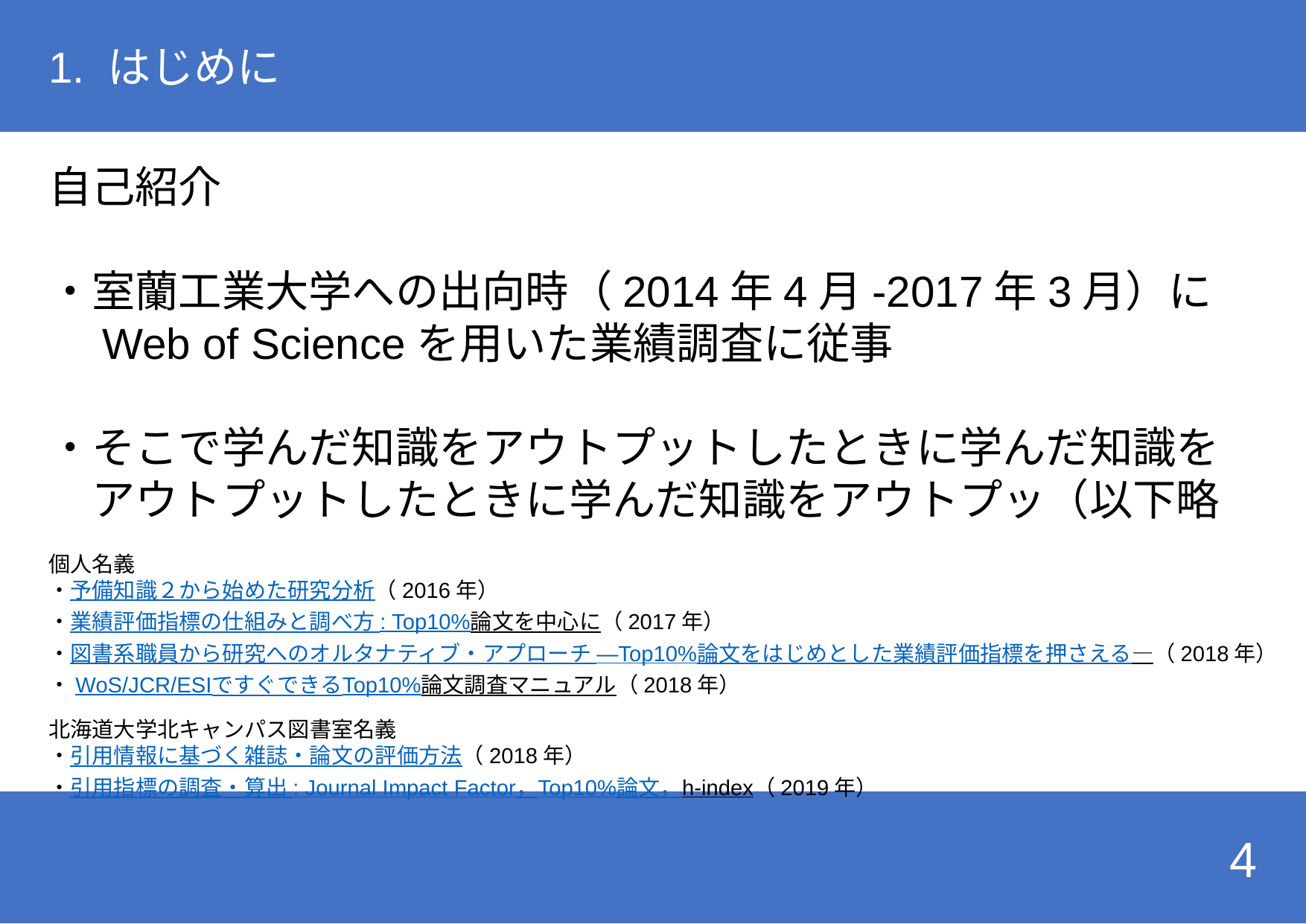

# 1. はじめに
自己紹介

・室蘭工業大学への出向時（2014年4月-2017年3月）に
　Web of Scienceを用いた業績調査に従事

・そこで学んだ知識をアウトプットしたときに学んだ知識を
　アウトプットしたときに学んだ知識をアウトプッ（以下略

個人名義
・予備知識２から始めた研究分析（2016年）
・業績評価指標の仕組みと調べ方 : Top10%論文を中心に（2017年）
・図書系職員から研究へのオルタナティブ・アプローチ ―Top10%論文をはじめとした業績評価指標を押さえる―（2018年）
・WoS/JCR/ESIですぐできるTop10%論文調査マニュアル（2018年）

北海道大学北キャンパス図書室名義
・引用情報に基づく雑誌・論文の評価方法（2018年）
・引用指標の調査・算出 : Journal Impact Factor，Top10%論文，h-index（2019年）
4